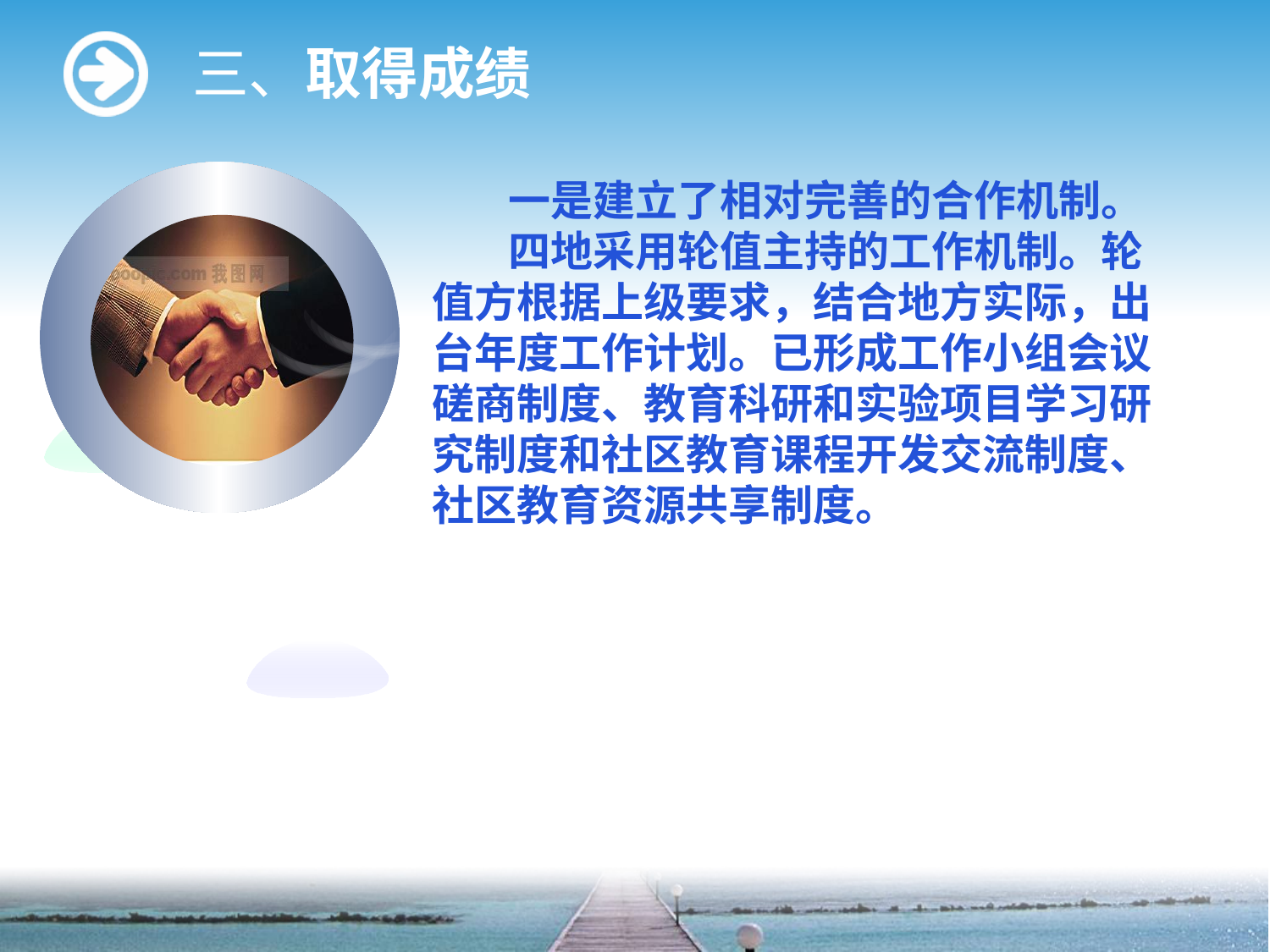

三、取得成绩

       一是建立了相对完善的合作机制。
       四地采用轮值主持的工作机制。轮值方根据上级要求，结合地方实际，出台年度工作计划。已形成工作小组会议磋商制度、教育科研和实验项目学习研究制度和社区教育课程开发交流制度、社区教育资源共享制度。